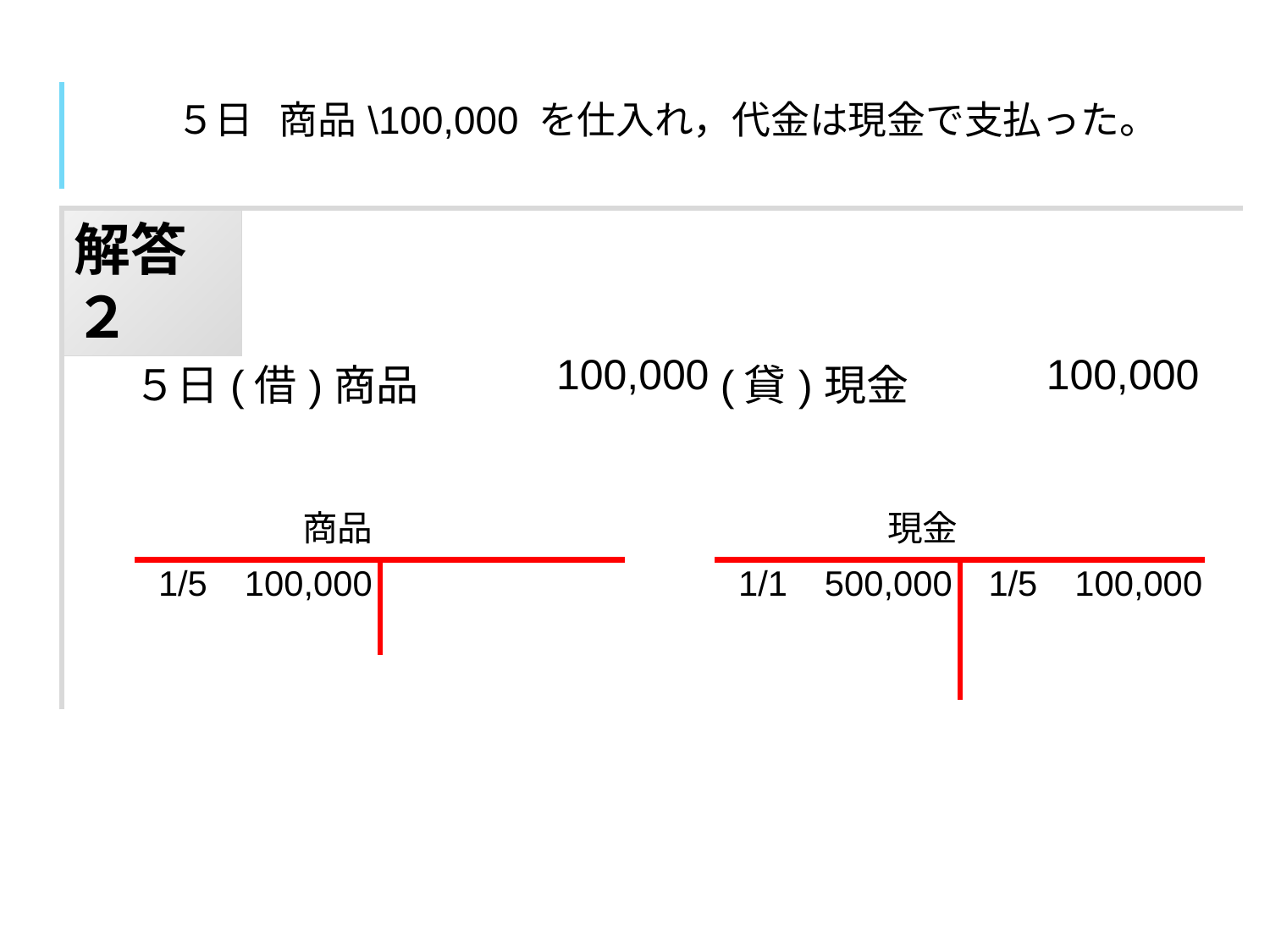

| ５日 | 商品\100,000 を仕入れ，代金は現金で支払った。 |
| --- | --- |
解答２

| ５日 | (借) | 商品 | 100,000 | (貸) | 現金 | 100,000 |
| --- | --- | --- | --- | --- | --- | --- |
商品
現金
1/1
 500,000
1/5
 100,000
1/5
 100,000